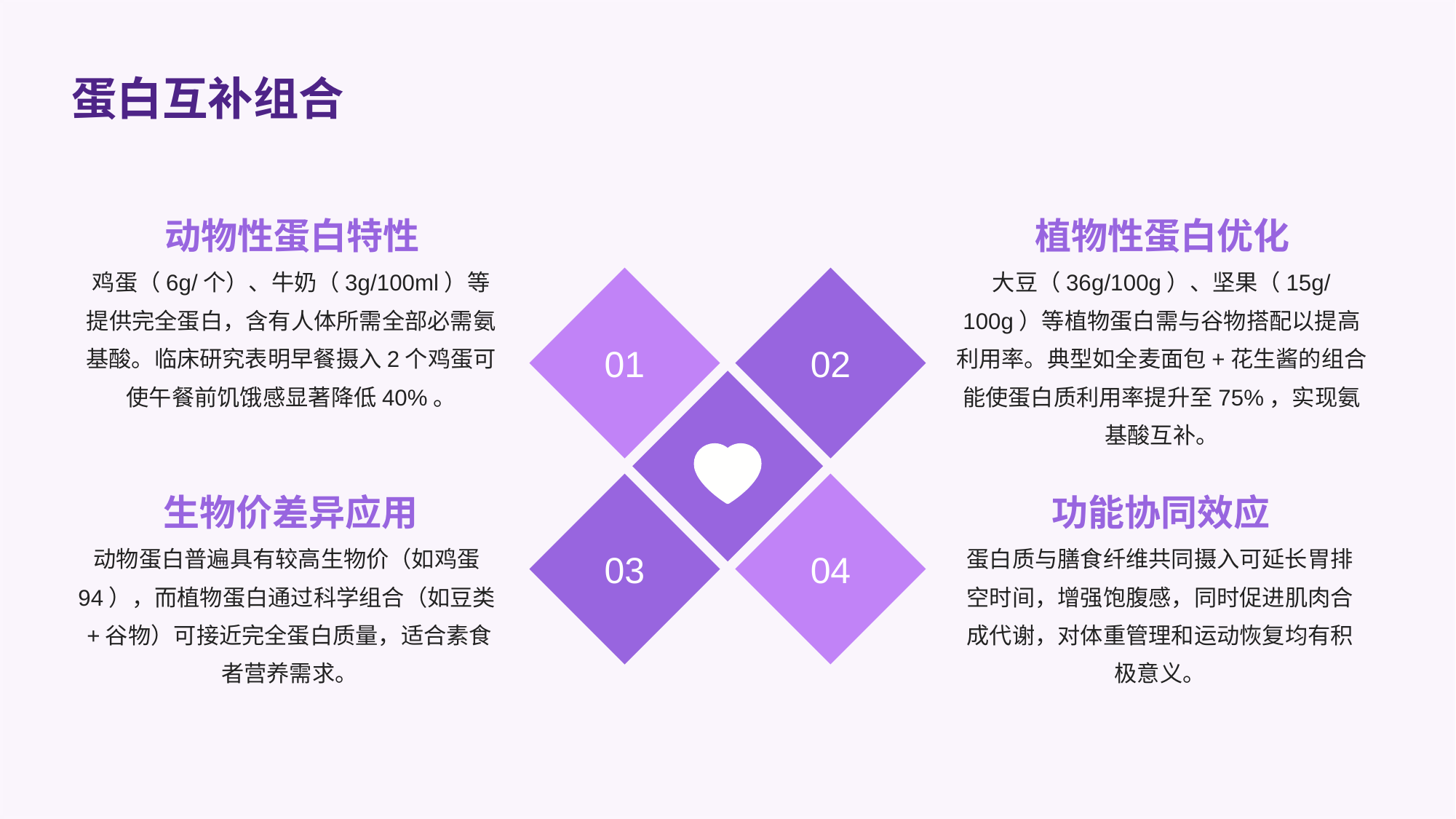

蛋白互补组合
动物性蛋白特性
植物性蛋白优化
鸡蛋（6g/个）、牛奶（3g/100ml）等提供完全蛋白，含有人体所需全部必需氨基酸。临床研究表明早餐摄入2个鸡蛋可使午餐前饥饿感显著降低40%。
大豆（36g/100g）、坚果（15g/100g）等植物蛋白需与谷物搭配以提高利用率。典型如全麦面包+花生酱的组合能使蛋白质利用率提升至75%，实现氨基酸互补。

01
02

生物价差异应用

功能协同效应
动物蛋白普遍具有较高生物价（如鸡蛋94），而植物蛋白通过科学组合（如豆类+谷物）可接近完全蛋白质量，适合素食者营养需求。
蛋白质与膳食纤维共同摄入可延长胃排空时间，增强饱腹感，同时促进肌肉合成代谢，对体重管理和运动恢复均有积极意义。
03
04